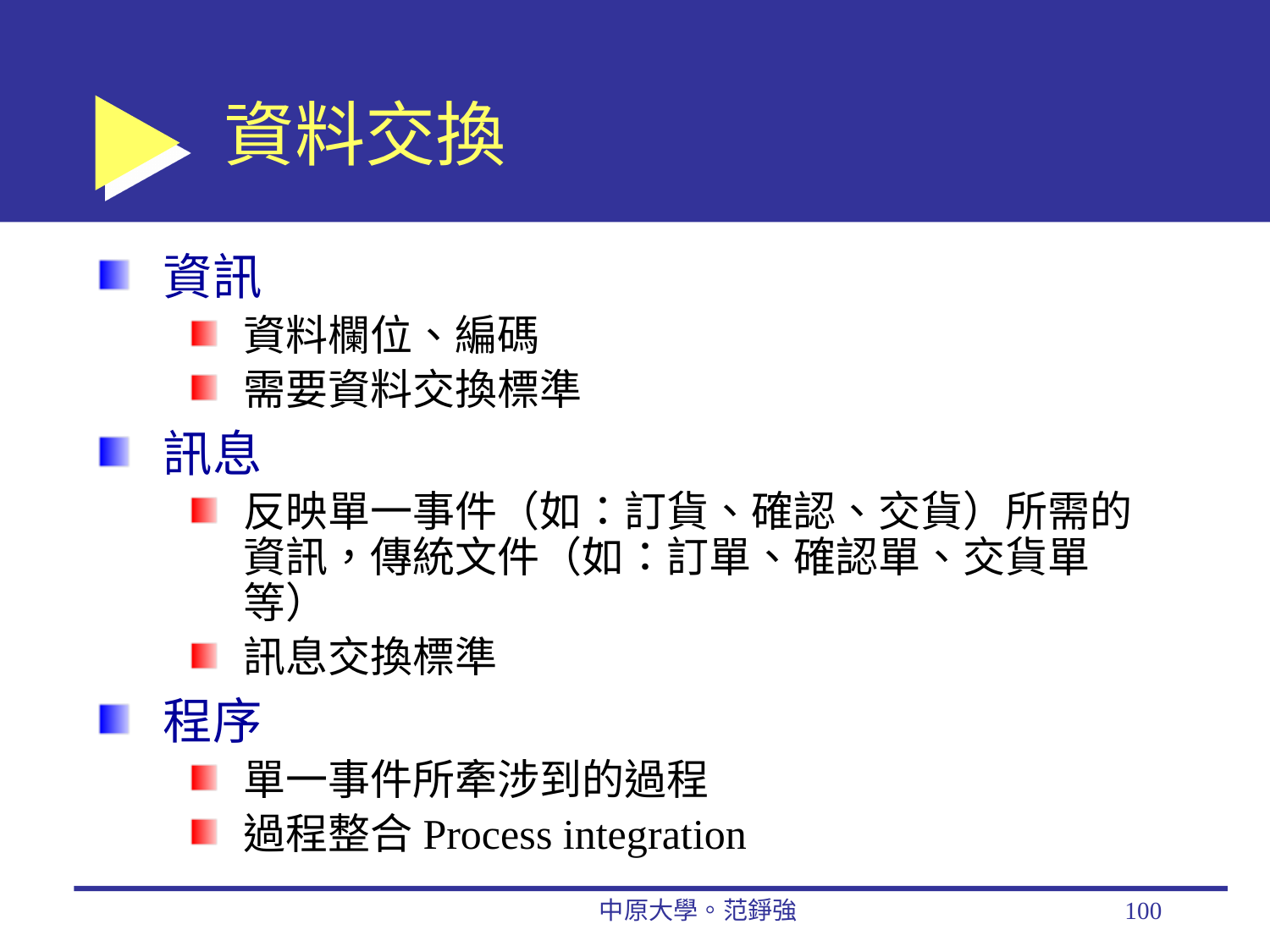

# 資料交換
資訊
資料欄位、編碼
需要資料交換標準
訊息
反映單一事件（如：訂貨、確認、交貨）所需的資訊，傳統文件（如：訂單、確認單、交貨單等）
訊息交換標準
程序
單一事件所牽涉到的過程
過程整合Process integration

中原大學。范錚強
100